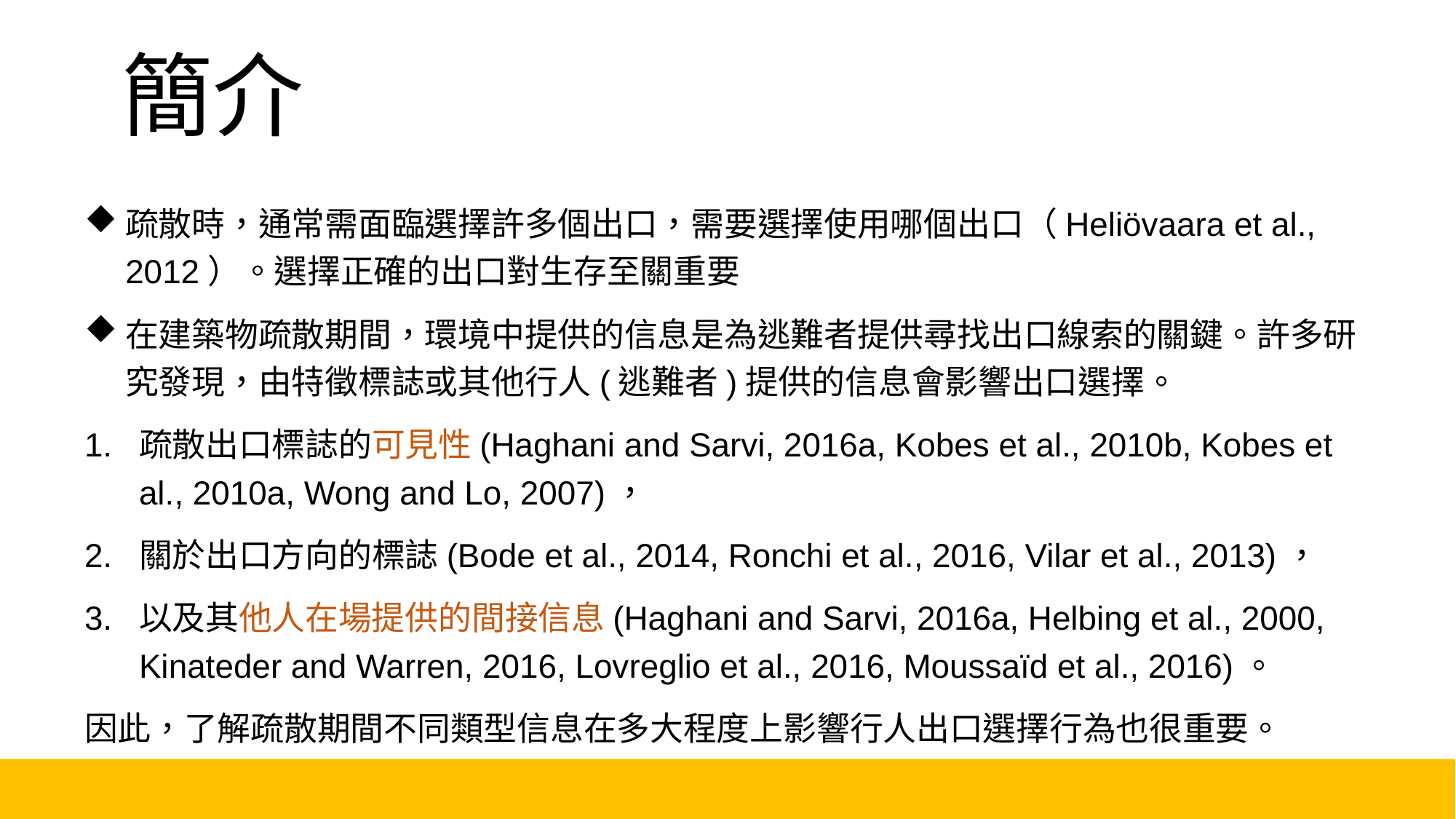

# 簡介
疏散時，通常需面臨選擇許多個出口，需要選擇使用哪個出口（Heliövaara et al., 2012）。選擇正確的出口對生存至關重要
在建築物疏散期間，環境中提供的信息是為逃難者提供尋找出口線索的關鍵。許多研究發現，由特徵標誌或其他行人(逃難者)提供的信息會影響出口選擇。
疏散出口標誌的可見性(Haghani and Sarvi, 2016a, Kobes et al., 2010b, Kobes et al., 2010a, Wong and Lo, 2007)，
關於出口方向的標誌(Bode et al., 2014, Ronchi et al., 2016, Vilar et al., 2013)，
以及其他人在場提供的間接信息(Haghani and Sarvi, 2016a, Helbing et al., 2000, Kinateder and Warren, 2016, Lovreglio et al., 2016, Moussaïd et al., 2016)。
因此，了解疏散期間不同類型信息在多大程度上影響行人出口選擇行為也很重要。

2